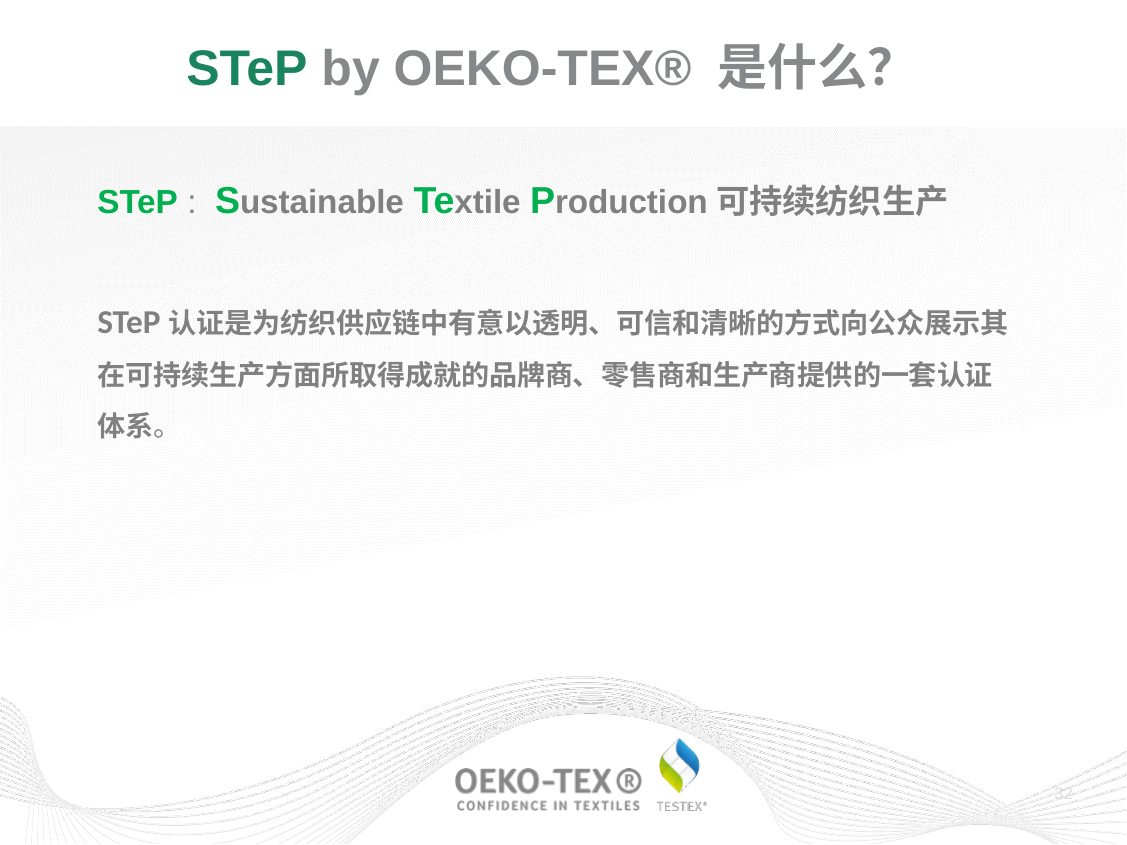

# STeP by OEKO-TEX® 是什么？
STeP :  Sustainable Textile Production可持续纺织生产

STeP认证是为纺织供应链中有意以透明、可信和清晰的方式向公众展示其在可持续生产方面所取得成就的品牌商、零售商和生产商提供的一套认证体系。
32